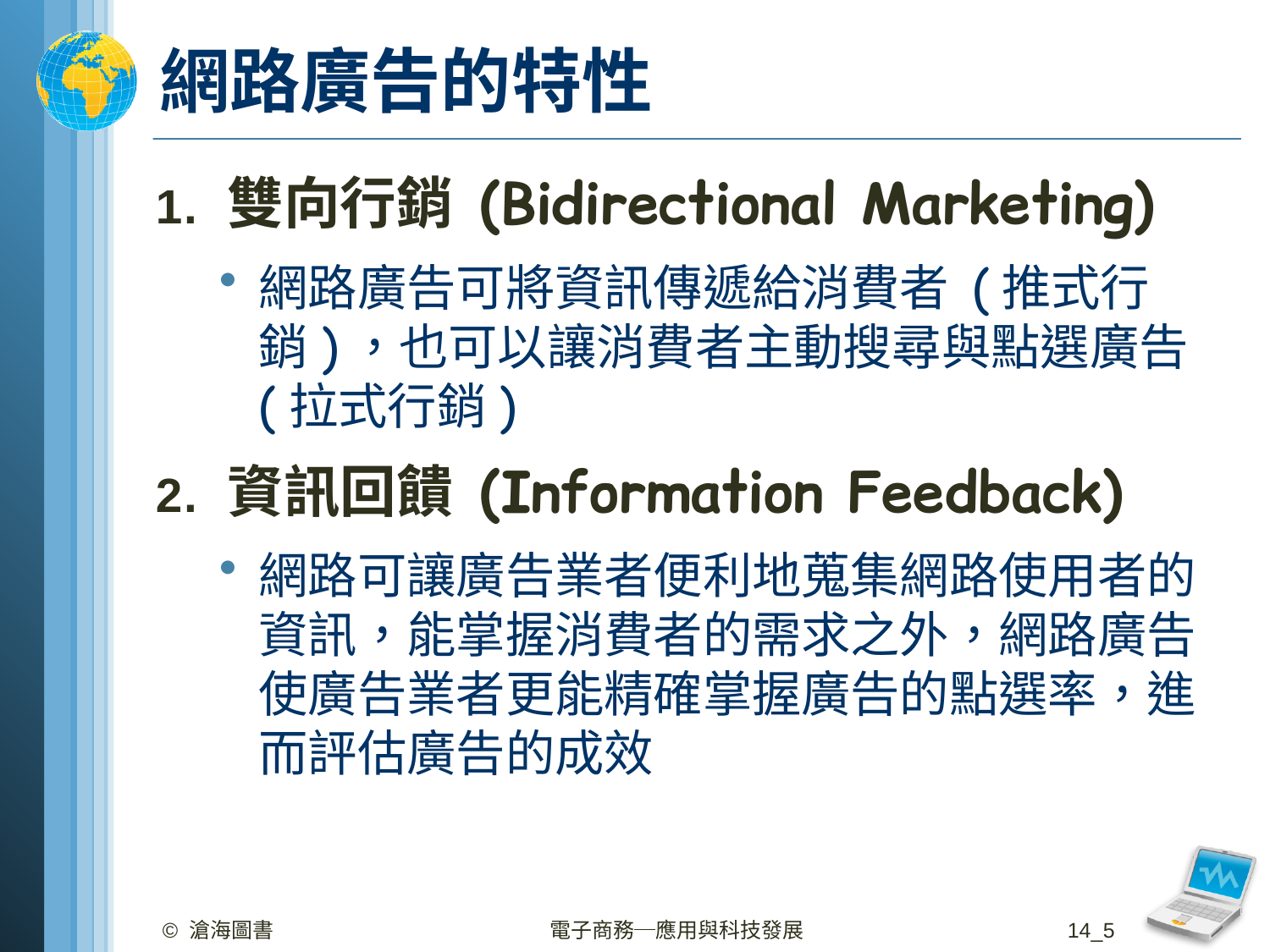

# 網路廣告的特性
雙向行銷 (Bidirectional Marketing)
網路廣告可將資訊傳遞給消費者 (推式行銷)，也可以讓消費者主動搜尋與點選廣告 (拉式行銷)
資訊回饋 (Information Feedback)
網路可讓廣告業者便利地蒐集網路使用者的資訊，能掌握消費者的需求之外，網路廣告使廣告業者更能精確掌握廣告的點選率，進而評估廣告的成效
© 滄海圖書
電子商務─應用與科技發展
14_5